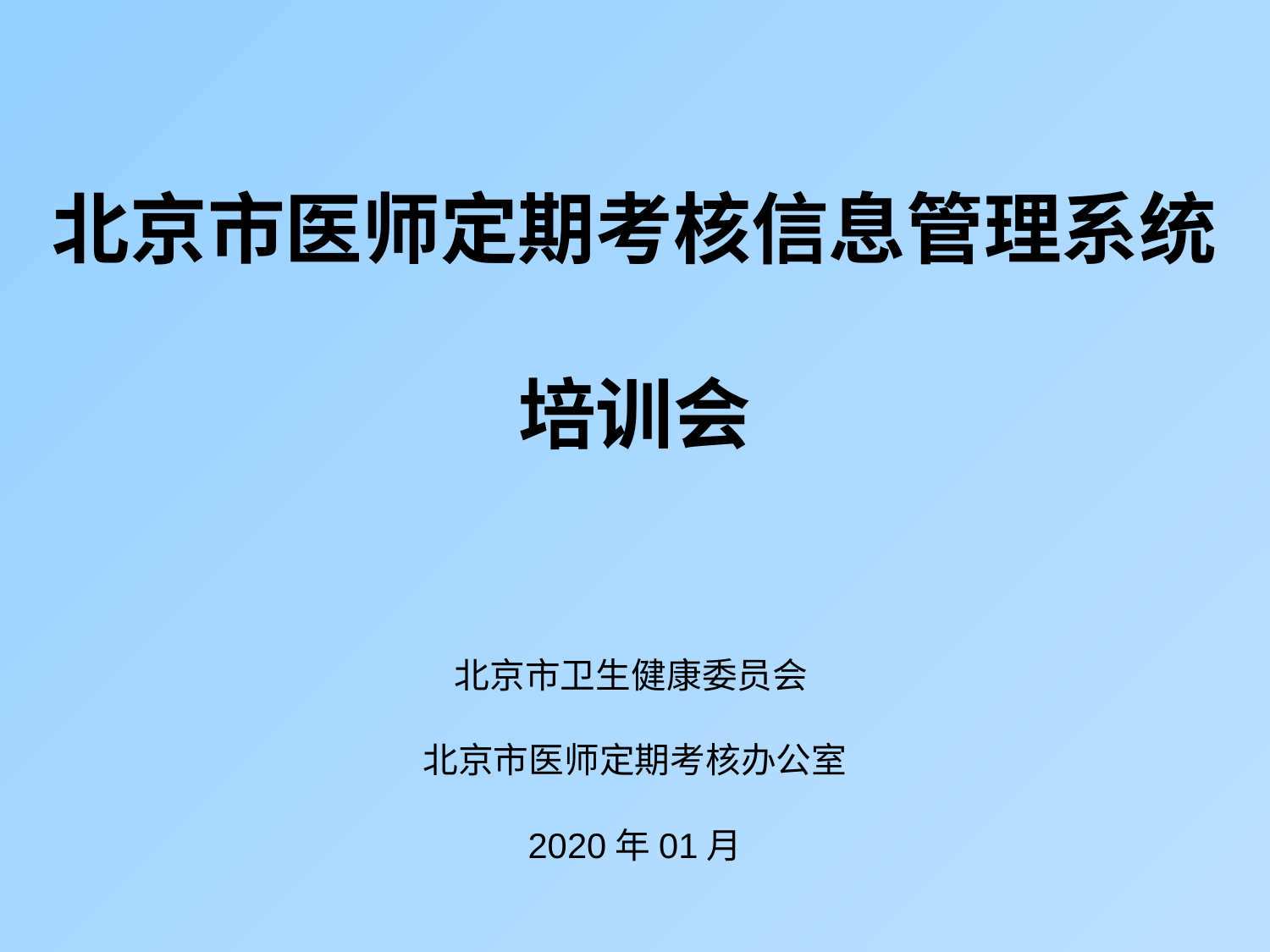

北京市医师定期考核信息管理系统
培训会
北京市卫生健康委员会
北京市医师定期考核办公室
2020年01月
#

1